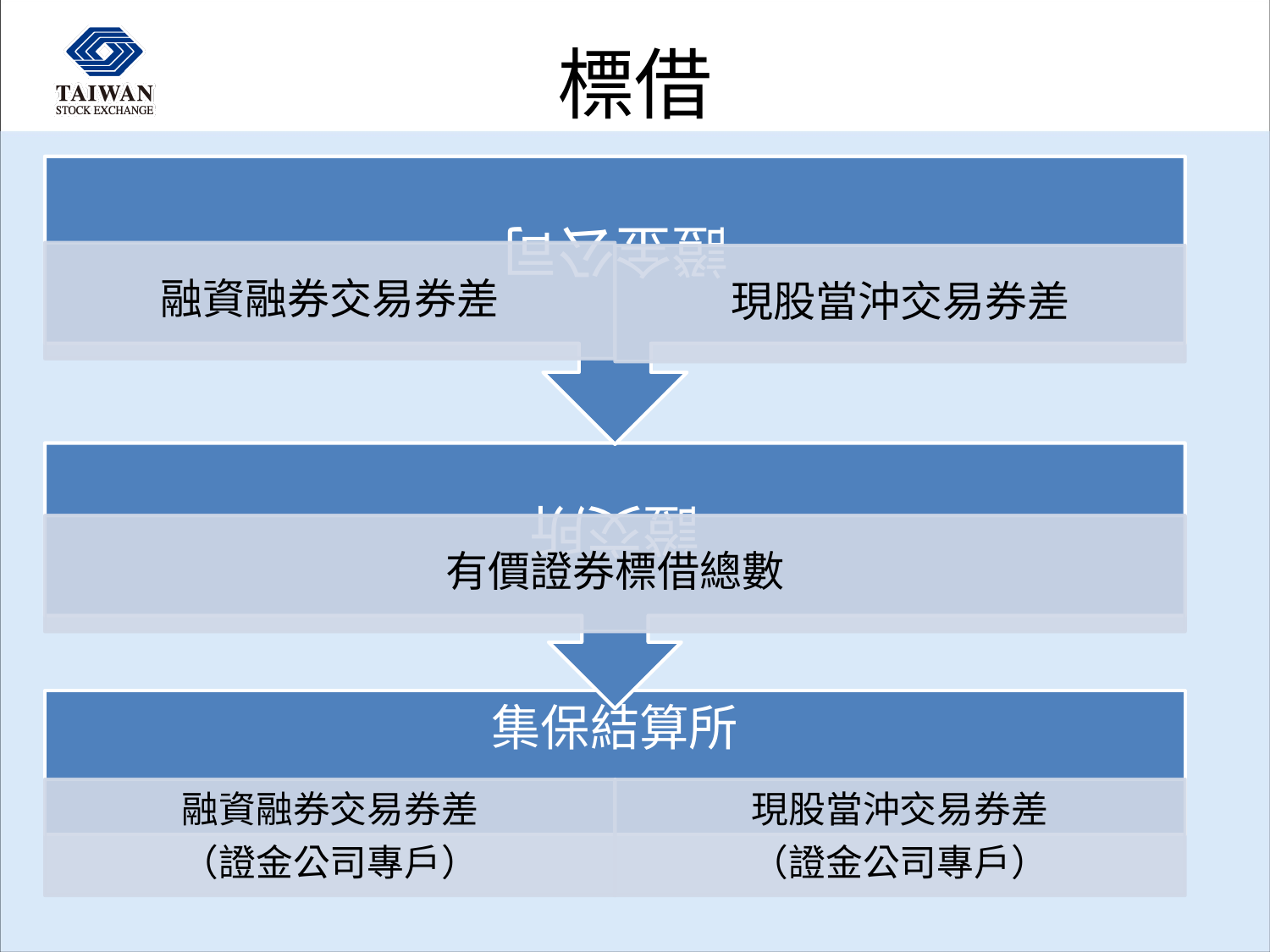

# 標借

集保結算所
融資融券交易券差
（證金公司專戶）
現股當沖交易券差
（證金公司專戶）
證交所
有價證券標借總數
證金公司
融資融券交易券差
現股當沖交易券差